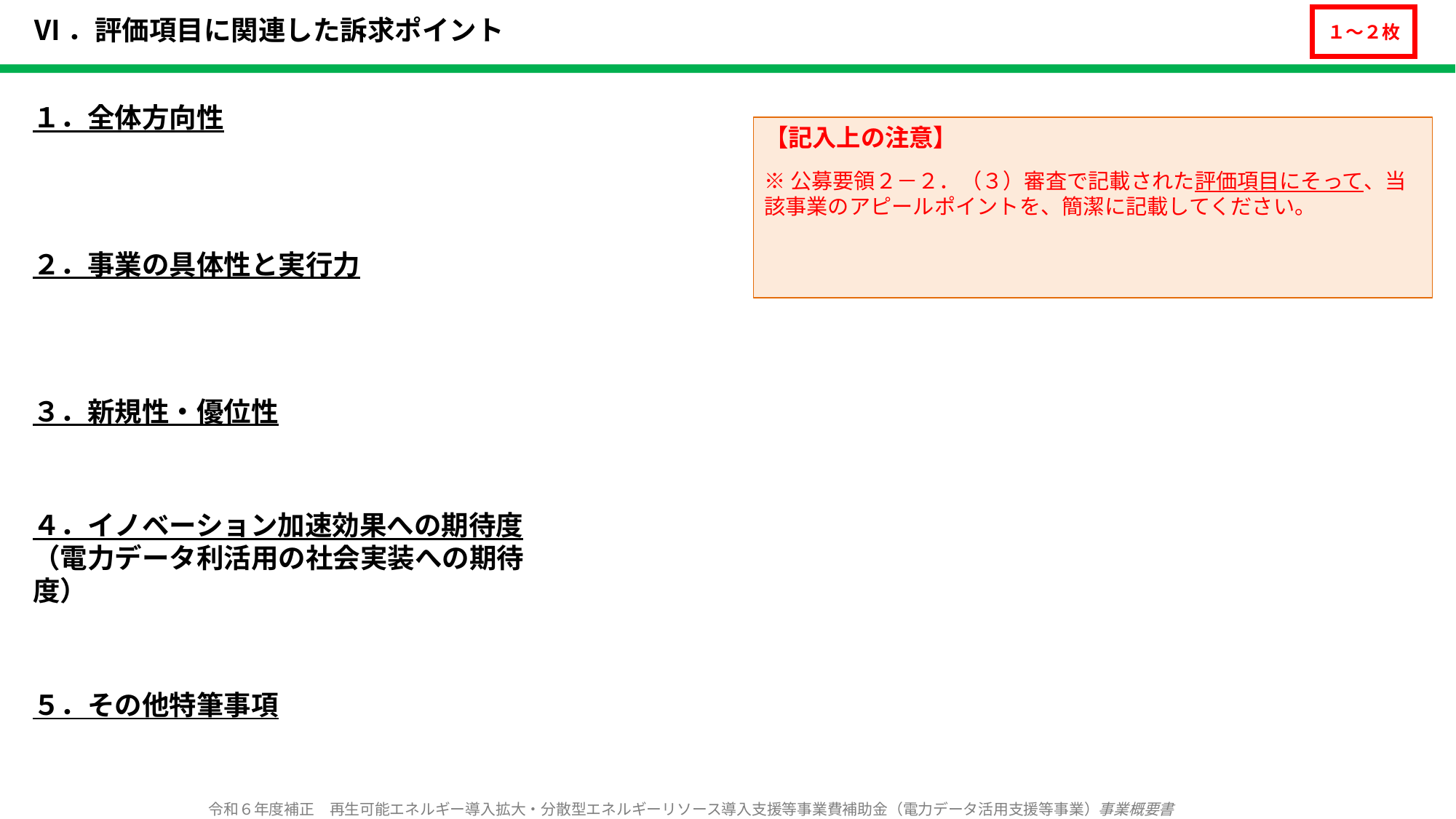

Ⅵ．評価項目に関連した訴求ポイント
１～２枚
１．全体方向性
【記入上の注意】

※公募要領２－２．（３）審査で記載された評価項目にそって、当該事業のアピールポイントを、簡潔に記載してください。

２．事業の具体性と実行力
３．新規性・優位性
４．イノベーション加速効果への期待度
（電力データ利活用の社会実装への期待度）
５．その他特筆事項